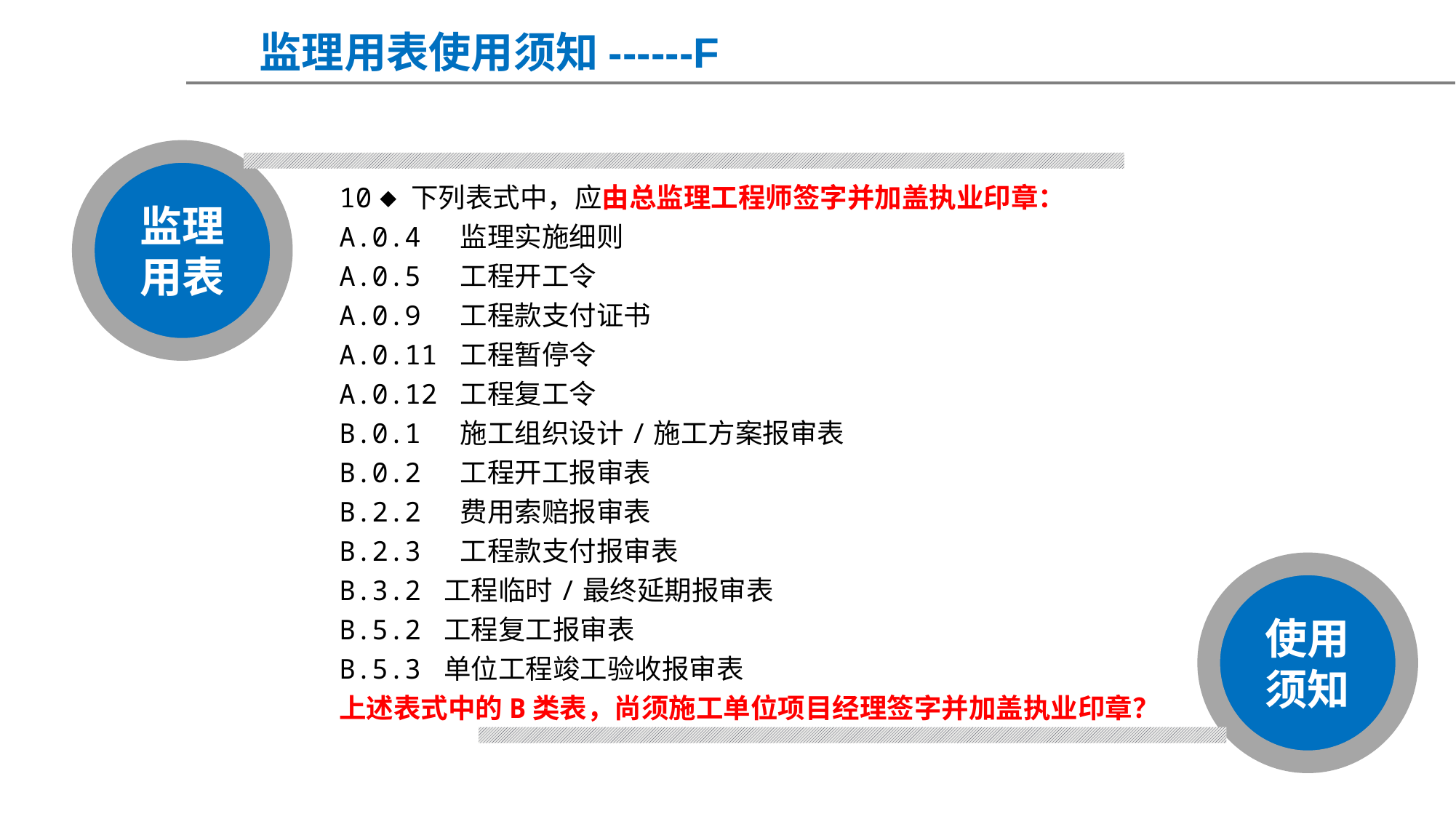

监理用表使用须知------F
监理用表

10◆下列表式中，应由总监理工程师签字并加盖执业印章：
A.0.4  监理实施细则
A.0.5  工程开工令
A.0.9  工程款支付证书
A.0.11 工程暂停令
A.0.12 工程复工令
B.0.1  施工组织设计/施工方案报审表
B.0.2  工程开工报审表
B.2.2  费用索赔报审表
B.2.3  工程款支付报审表
B.3.2 工程临时/最终延期报审表
B.5.2 工程复工报审表
B.5.3 单位工程竣工验收报审表
上述表式中的B类表，尚须施工单位项目经理签字并加盖执业印章？

使用须知